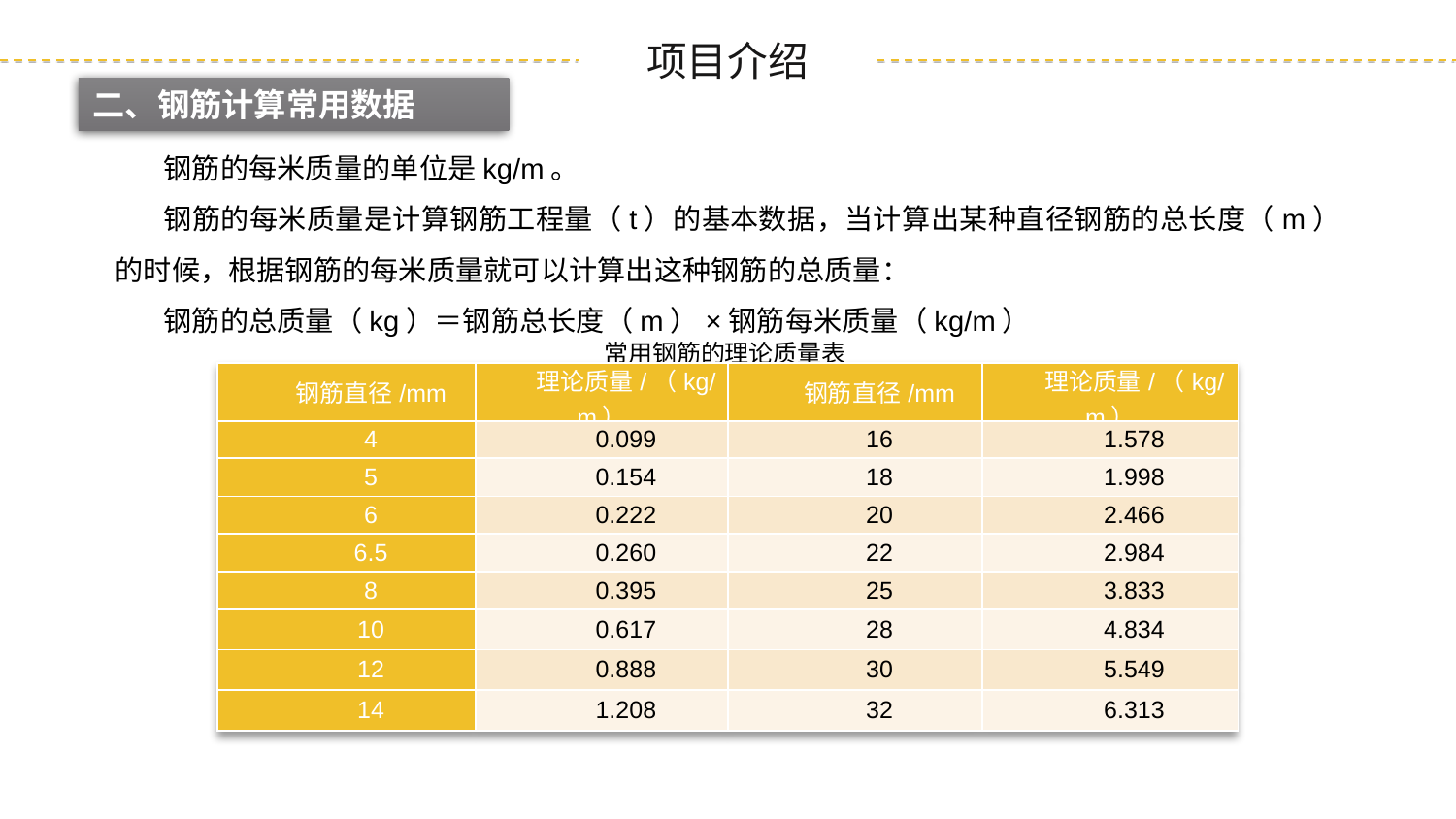

二、钢筋计算常用数据
钢筋的每米质量的单位是kg/m。
钢筋的每米质量是计算钢筋工程量（t）的基本数据，当计算出某种直径钢筋的总长度（m）的时候，根据钢筋的每米质量就可以计算出这种钢筋的总质量：
钢筋的总质量（kg）＝钢筋总长度（m）×钢筋每米质量（kg/m）
常用钢筋的理论质量表
| 钢筋直径/mm | 理论质量/（kg/m） | 钢筋直径/mm | 理论质量/（kg/m） |
| --- | --- | --- | --- |
| 4 | 0.099 | 16 | 1.578 |
| 5 | 0.154 | 18 | 1.998 |
| 6 | 0.222 | 20 | 2.466 |
| 6.5 | 0.260 | 22 | 2.984 |
| 8 | 0.395 | 25 | 3.833 |
| 10 | 0.617 | 28 | 4.834 |
| 12 | 0.888 | 30 | 5.549 |
| 14 | 1.208 | 32 | 6.313 |